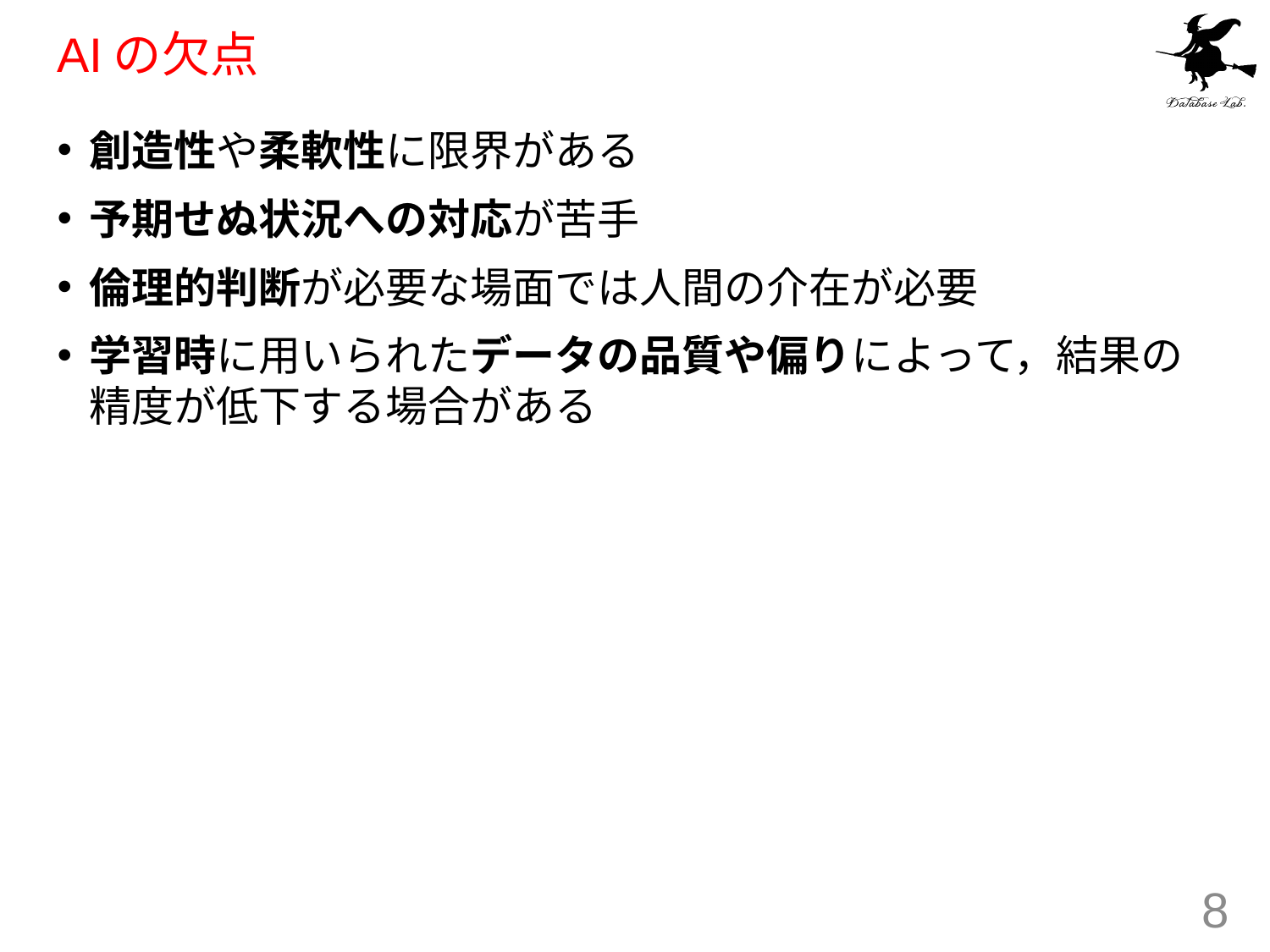

# AIの欠点
創造性や柔軟性に限界がある
予期せぬ状況への対応が苦手
倫理的判断が必要な場面では人間の介在が必要
学習時に用いられたデータの品質や偏りによって，結果の精度が低下する場合がある
8